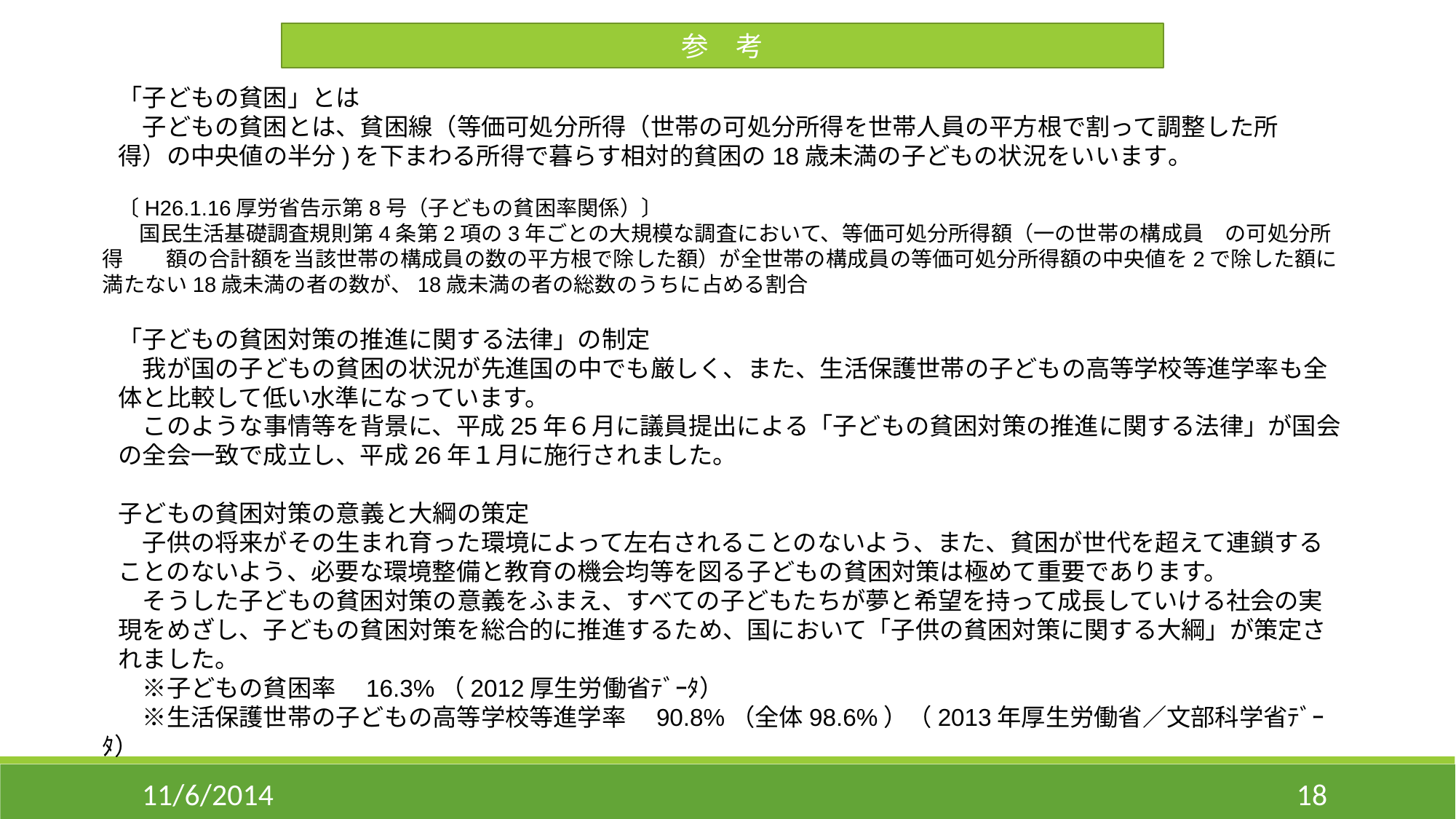

参　考
「子どもの貧困」とは
　子どもの貧困とは、貧困線（等価可処分所得（世帯の可処分所得を世帯人員の平方根で割って調整した所
得）の中央値の半分)を下まわる所得で暮らす相対的貧困の18歳未満の子どもの状況をいいます。

〔H26.1.16厚労省告示第8号（子どもの貧困率関係）〕
　国民生活基礎調査規則第4条第2項の3年ごとの大規模な調査において、等価可処分所得額（一の世帯の構成員　の可処分所得　　額の合計額を当該世帯の構成員の数の平方根で除した額）が全世帯の構成員の等価可処分所得額の中央値を2で除した額に満たない18歳未満の者の数が、18歳未満の者の総数のうちに占める割合

「子どもの貧困対策の推進に関する法律」の制定
　我が国の子どもの貧困の状況が先進国の中でも厳しく、また、生活保護世帯の子どもの高等学校等進学率も全
体と比較して低い水準になっています。
　このような事情等を背景に、平成25年６月に議員提出による「子どもの貧困対策の推進に関する法律」が国会
の全会一致で成立し、平成26年１月に施行されました。

子どもの貧困対策の意義と大綱の策定
　子供の将来がその生まれ育った環境によって左右されることのないよう、また、貧困が世代を超えて連鎖する
ことのないよう、必要な環境整備と教育の機会均等を図る子どもの貧困対策は極めて重要であります。
　そうした子どもの貧困対策の意義をふまえ、すべての子どもたちが夢と希望を持って成長していける社会の実
現をめざし、子どもの貧困対策を総合的に推進するため、国において「子供の貧困対策に関する大綱」が策定さ
れました。
　※子どもの貧困率　16.3%（2012厚生労働省ﾃﾞｰﾀ）
　※生活保護世帯の子どもの高等学校等進学率　90.8%（全体98.6%）（2013年厚生労働省／文部科学省ﾃﾞｰﾀ）
11/6/2014
18